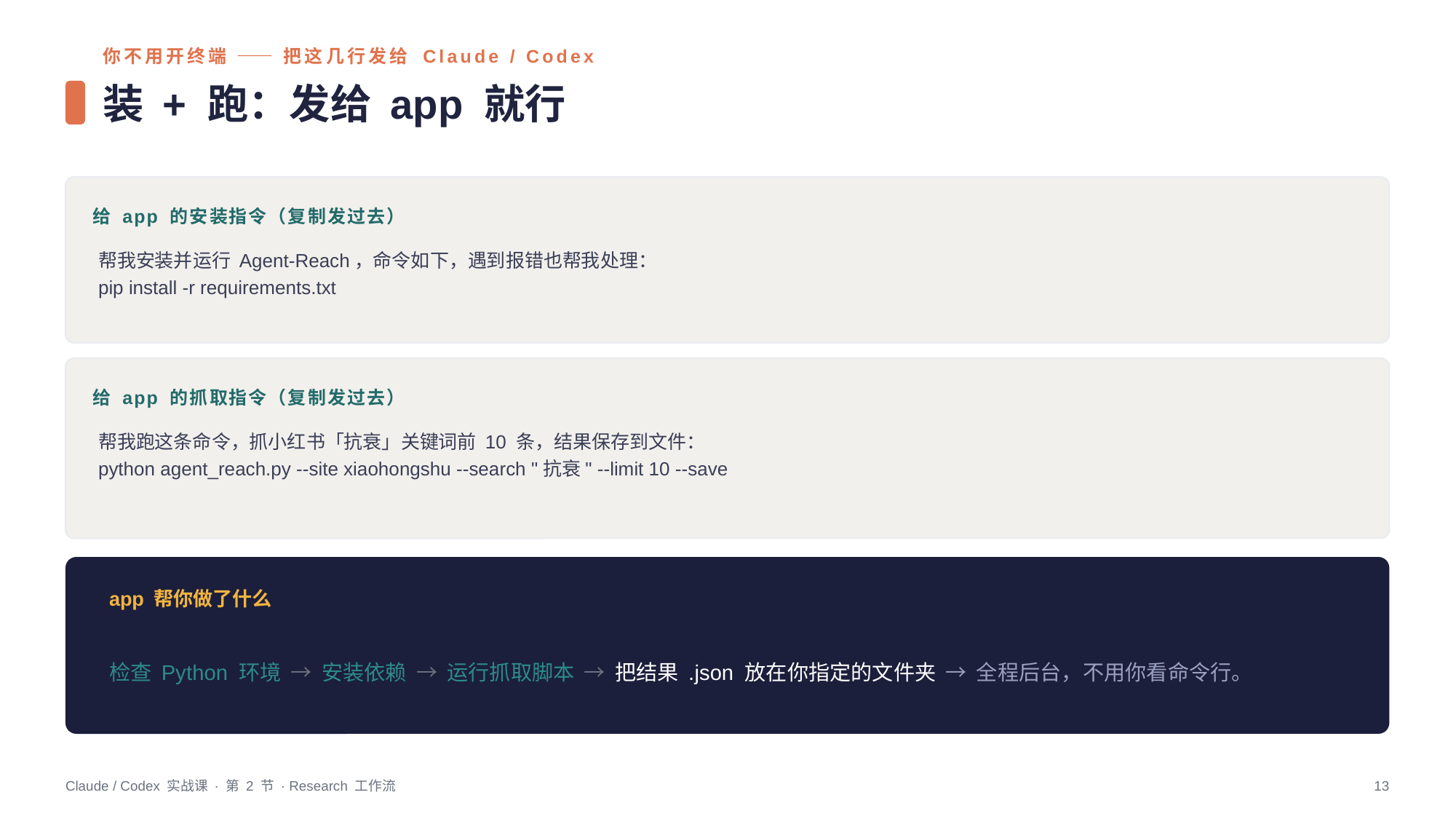

你不用开终端 —— 把这几行发给 Claude / Codex
装 + 跑：发给 app 就行

给 app 的安装指令（复制发过去）
帮我安装并运行 Agent-Reach，命令如下，遇到报错也帮我处理：
pip install -r requirements.txt

给 app 的抓取指令（复制发过去）
帮我跑这条命令，抓小红书「抗衰」关键词前 10 条，结果保存到文件：
python agent_reach.py --site xiaohongshu --search "抗衰" --limit 10 --save

app 帮你做了什么
检查 Python 环境  →  安装依赖  →  运行抓取脚本  →  把结果 .json 放在你指定的文件夹  →  全程后台，不用你看命令行。
Claude / Codex 实战课 · 第 2 节 · Research 工作流
13